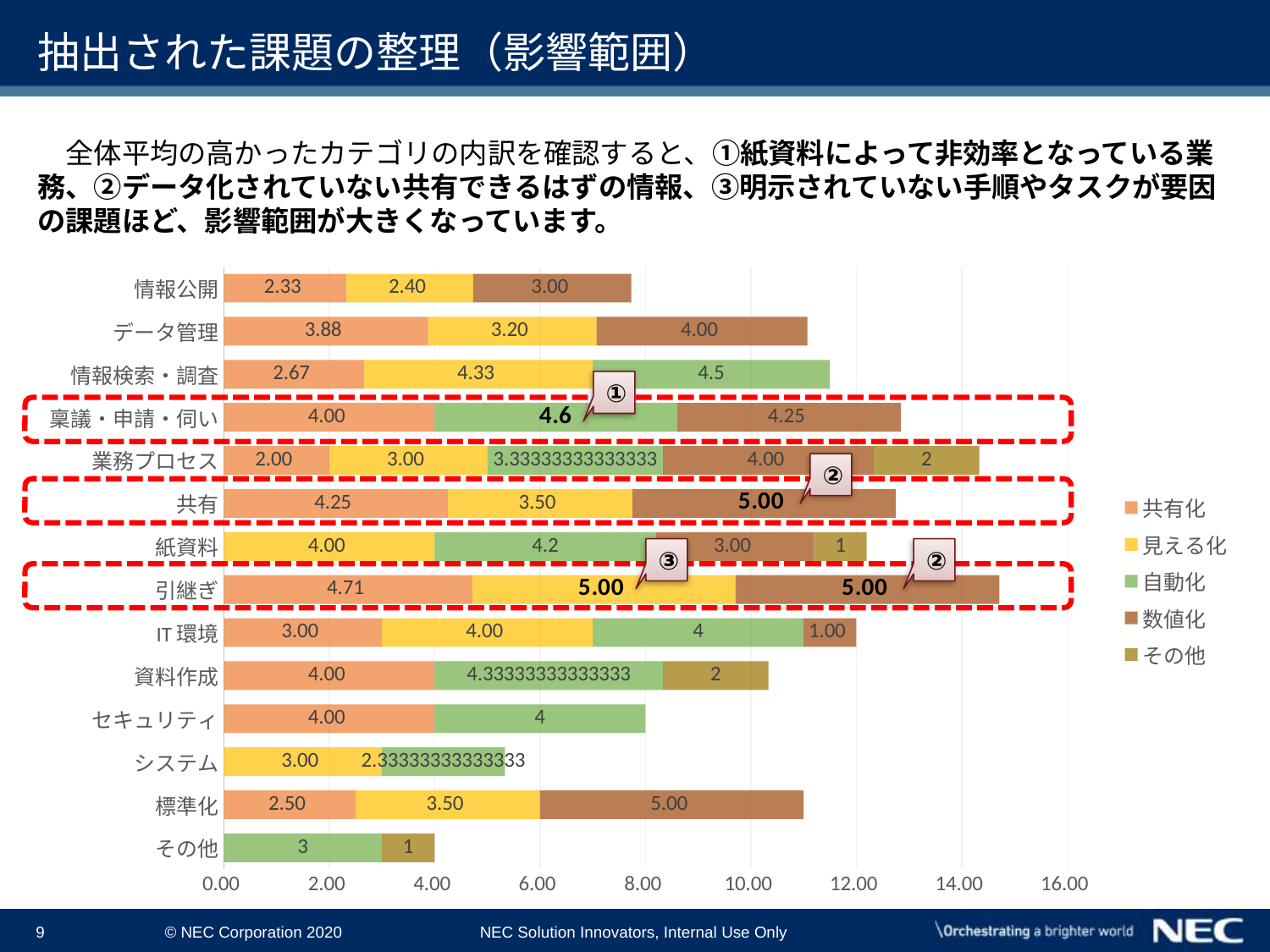

# 抽出された課題の整理（影響範囲）
　全体平均の高かったカテゴリの内訳を確認すると、①紙資料によって非効率となっている業務、②データ化されていない共有できるはずの情報、③明示されていない手順やタスクが要因の課題ほど、影響範囲が大きくなっています。

### Chart

| Category | 共有化 | 見える化 | 自動化 | 数値化 | その他 |
|---|---|---|---|---|---|
| その他 | None | None | 3.0 | None | 1.0 |
| 標準化 | 2.5 | 3.5 | None | 5.0 | None |
| システム | None | 3.0 | 2.3333333333333335 | None | None |
| セキュリティ | 4.0 | None | 4.0 | None | None |
| 資料作成 | 4.0 | None | 4.333333333333333 | None | 2.0 |
| IT環境 | 3.0 | 4.0 | 4.0 | 1.0 | None |
| 引継ぎ | 4.714285714285714 | 5.0 | None | 5.0 | None |
| 紙資料 | None | 4.0 | 4.2 | 3.0 | 1.0 |
| 共有 | 4.25 | 3.5 | None | 5.0 | None |
| 業務プロセス | 2.0 | 3.0 | 3.3333333333333335 | 4.0 | 2.0 |
| 稟議・申請・伺い | 4.0 | None | 4.6 | 4.25 | None |
| 情報検索・調査 | 2.6666666666666665 | 4.333333333333333 | 4.5 | None | None |
| データ管理 | 3.875 | 3.2 | None | 4.0 | None |
| 情報公開 | 2.3333333333333335 | 2.4 | None | 3.0 | None |
①

②

②
③